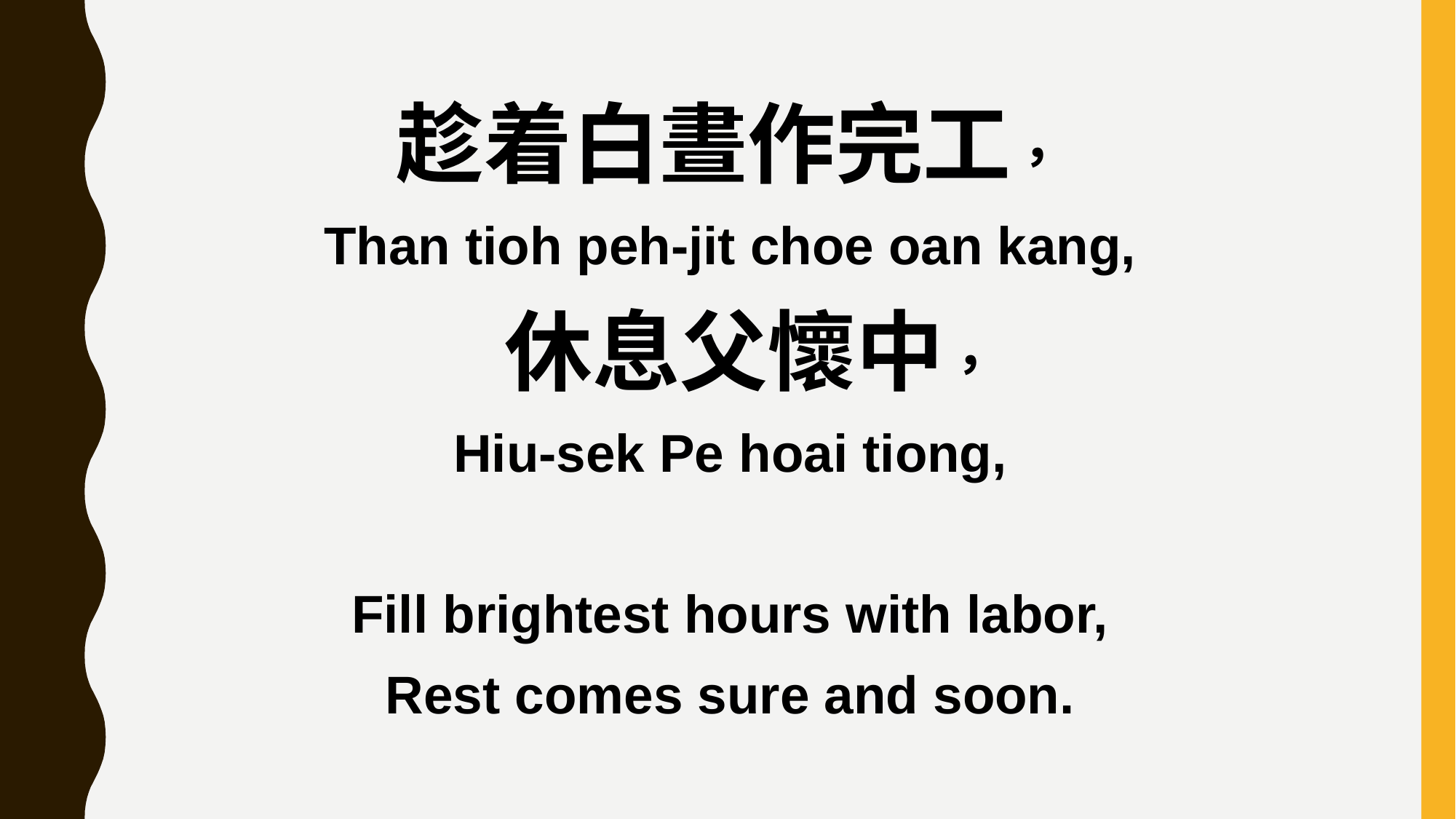

趁着白晝作完工，
Than tioh peh-jit choe oan kang,
 休息父懷中，
Hiu-sek Pe hoai tiong,

Fill brightest hours with labor,
Rest comes sure and soon.